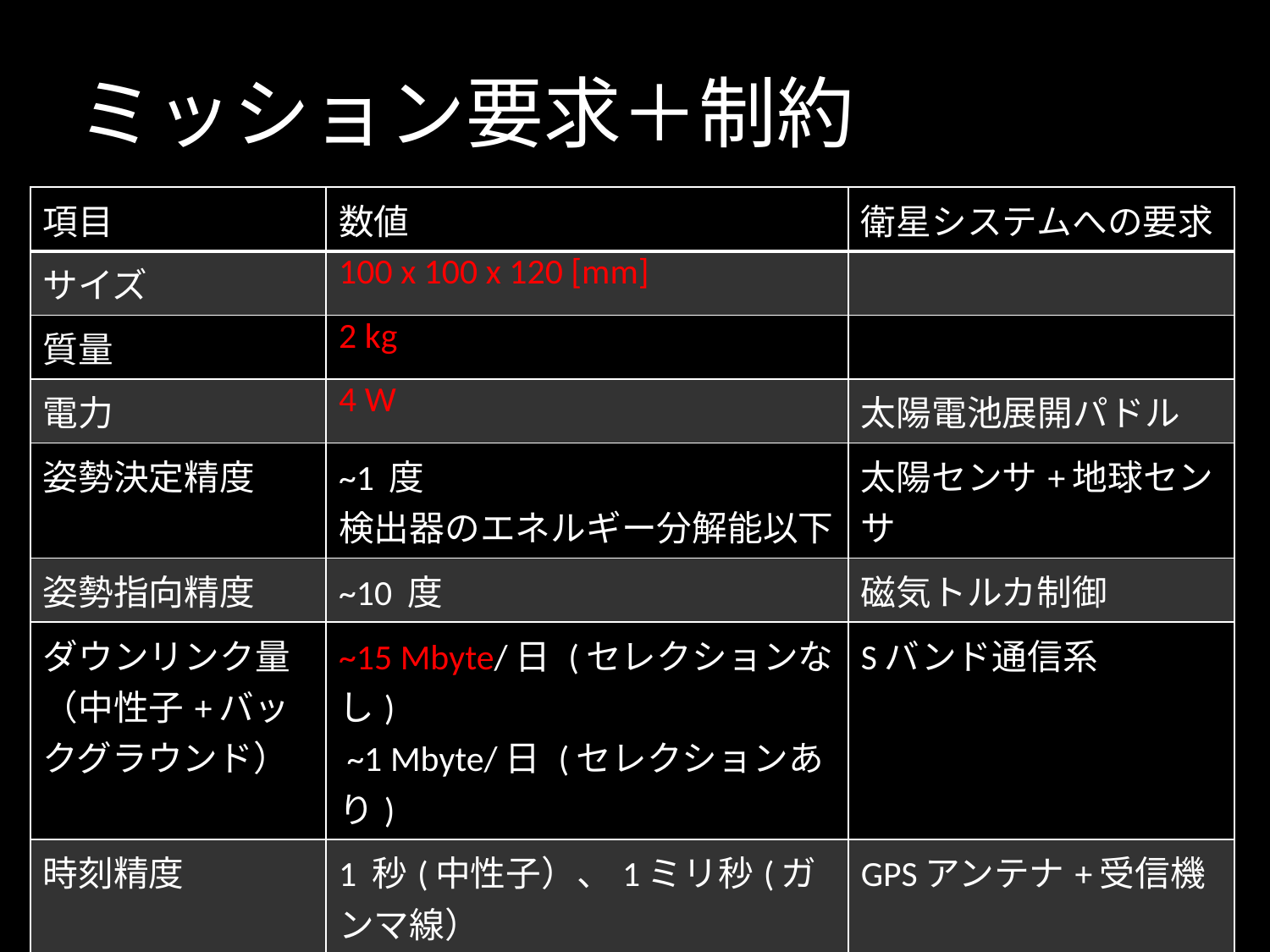

# ミッション要求＋制約
| 項目 | 数値 | 衛星システムへの要求 |
| --- | --- | --- |
| サイズ | 100 x 100 x 120 [mm] |  |
| 質量 | 2 kg |  |
| 電力 | 4 W | 太陽電池展開パドル |
| 姿勢決定精度 | ~1 度 検出器のエネルギー分解能以下 | 太陽センサ+地球センサ |
| 姿勢指向精度 | ~10 度 | 磁気トルカ制御 |
| ダウンリンク量 （中性子+バックグラウンド） | ~15 Mbyte/日 (セレクションなし) ~1 Mbyte/日 (セレクションあり) | Sバンド通信系 |
| 時刻精度 | 1 秒(中性子）、1ミリ秒(ガンマ線） | GPSアンテナ+受信機 |
| 保存温度範囲 | -20～60℃ |  |
| 動作温度範囲 | <20℃ | 熱対策 |
| その他 | 光漏れ防止 | 光漏れ対策 |